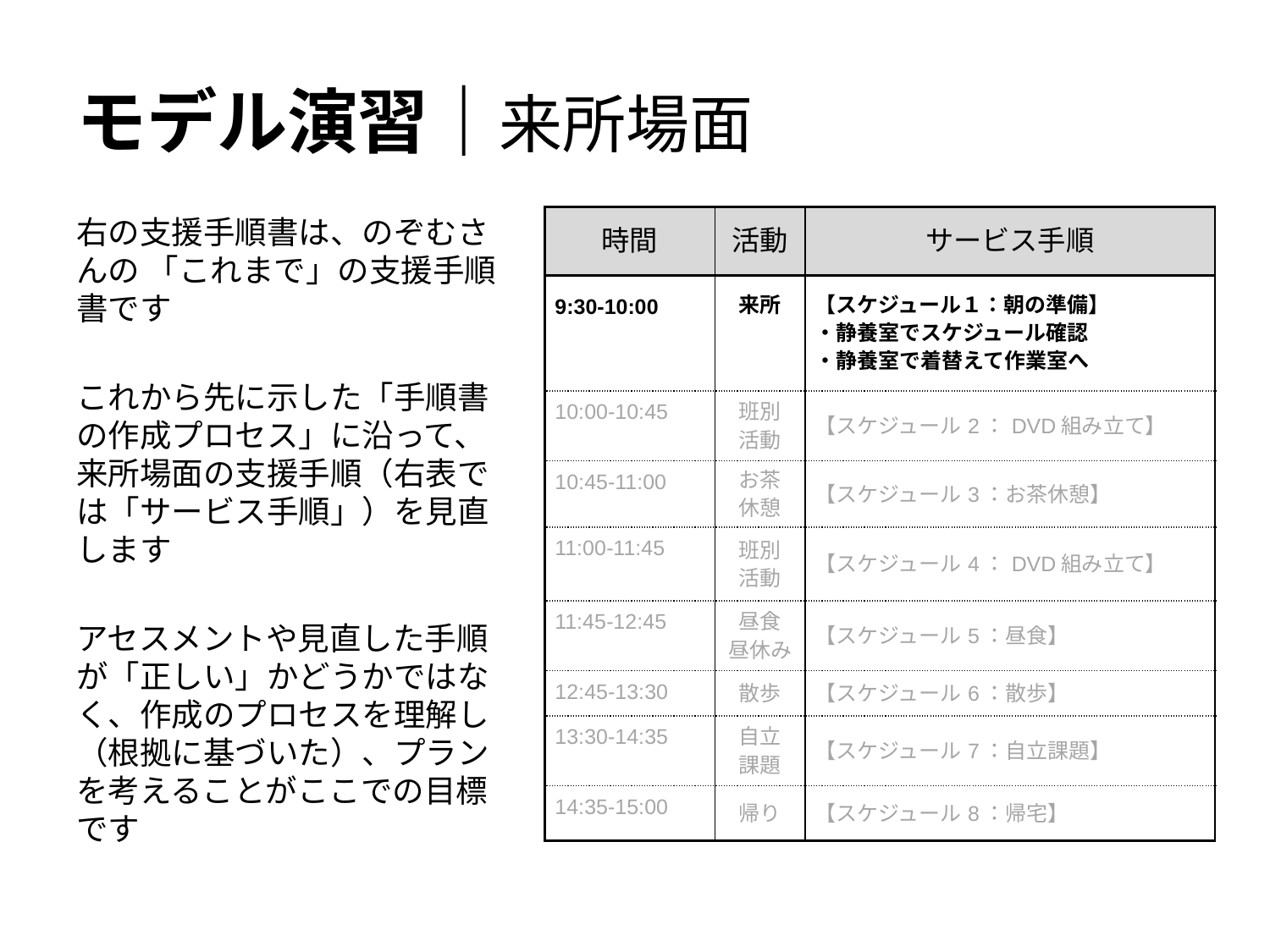

# モデル演習｜来所場面
右の支援手順書は、のぞむさんの 「これまで」の支援手順書です

これから先に示した「手順書の作成プロセス」に沿って、来所場面の支援手順（右表では「サービス手順」）を見直します

アセスメントや見直した手順が「正しい」かどうかではなく、作成のプロセスを理解し（根拠に基づいた）、プランを考えることがここでの目標です

| 時間 | 活動 | サービス手順 |
| --- | --- | --- |
| 9:30-10:00 | 来所 | 【スケジュール１：朝の準備】 ・静養室でスケジュール確認 ・静養室で着替えて作業室へ |
| 10:00-10:45 | 班別 活動 | 【スケジュール2：DVD組み立て】 |
| 10:45-11:00 | お茶 休憩 | 【スケジュール3：お茶休憩】 |
| 11:00-11:45 | 班別 活動 | 【スケジュール4：DVD組み立て】 |
| 11:45-12:45 | 昼食 昼休み | 【スケジュール5：昼食】 |
| 12:45-13:30 | 散歩 | 【スケジュール6：散歩】 |
| 13:30-14:35 | 自立 課題 | 【スケジュール7：自立課題】 |
| 14:35-15:00 | 帰り | 【スケジュール8：帰宅】 |